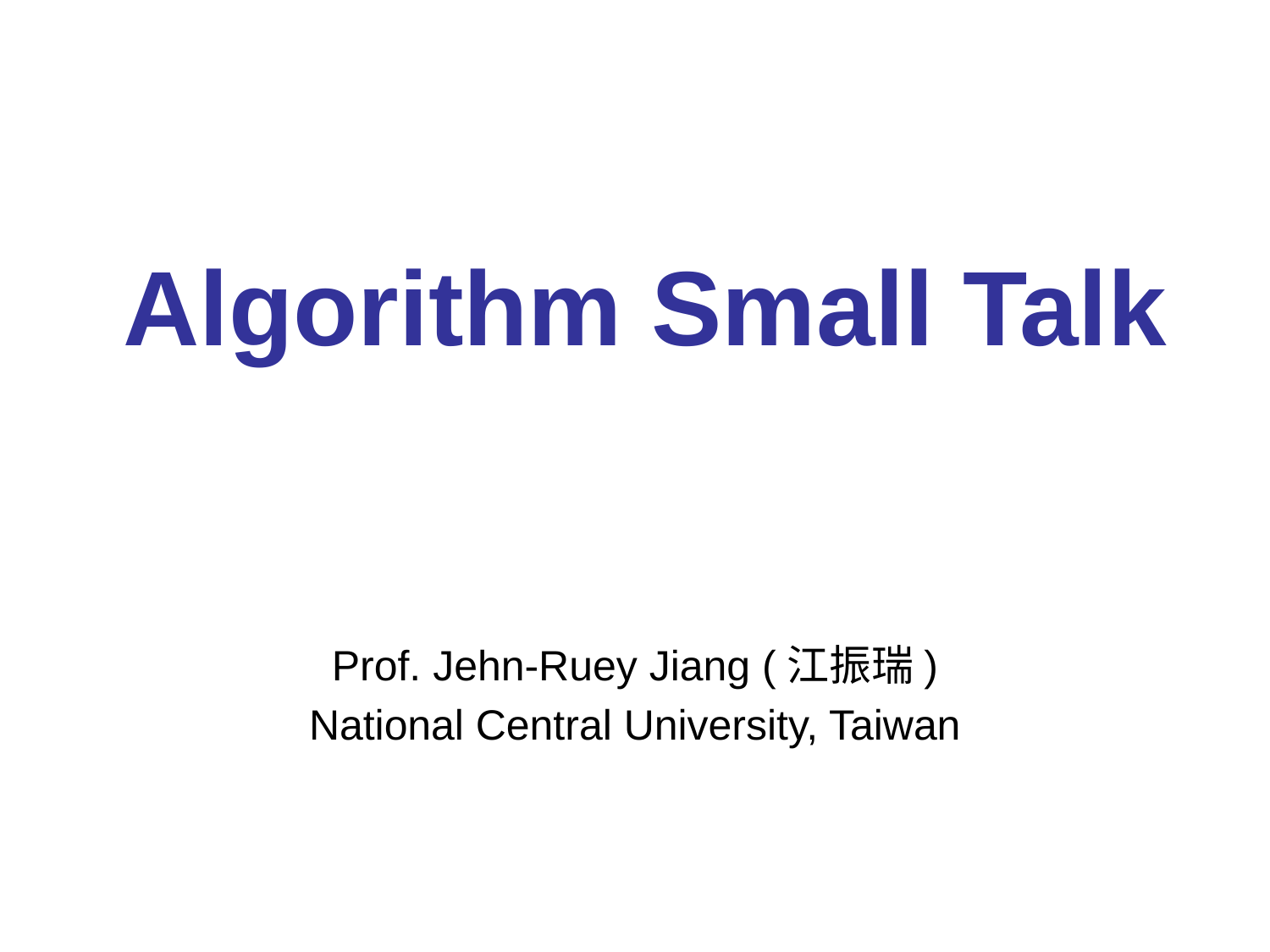

# Algorithm Small Talk

Prof. Jehn-Ruey Jiang (江振瑞)
National Central University, Taiwan